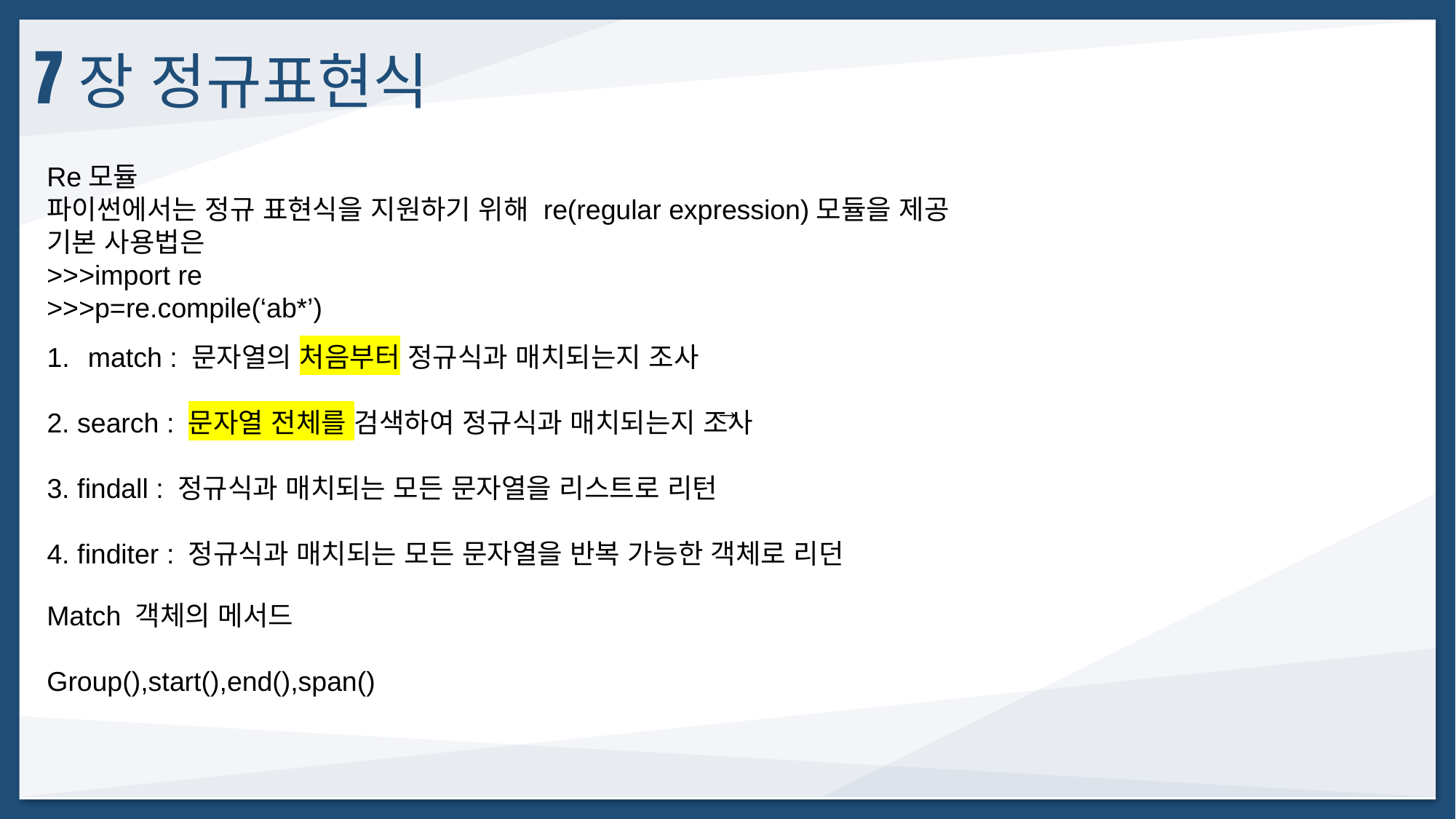

7장 정규표현식
Re모듈
파이썬에서는 정규 표현식을 지원하기 위해 re(regular expression)모듈을 제공
기본 사용법은
>>>import re
>>>p=re.compile(‘ab*’)
match : 문자열의 처음부터 정규식과 매치되는지 조사

2. search : 문자열 전체를 검색하여 정규식과 매치되는지 조사

3. findall : 정규식과 매치되는 모든 문자열을 리스트로 리턴

4. finditer : 정규식과 매치되는 모든 문자열을 반복 가능한 객체로 리던

→

Match 객체의 메서드

Group(),start(),end(),span()